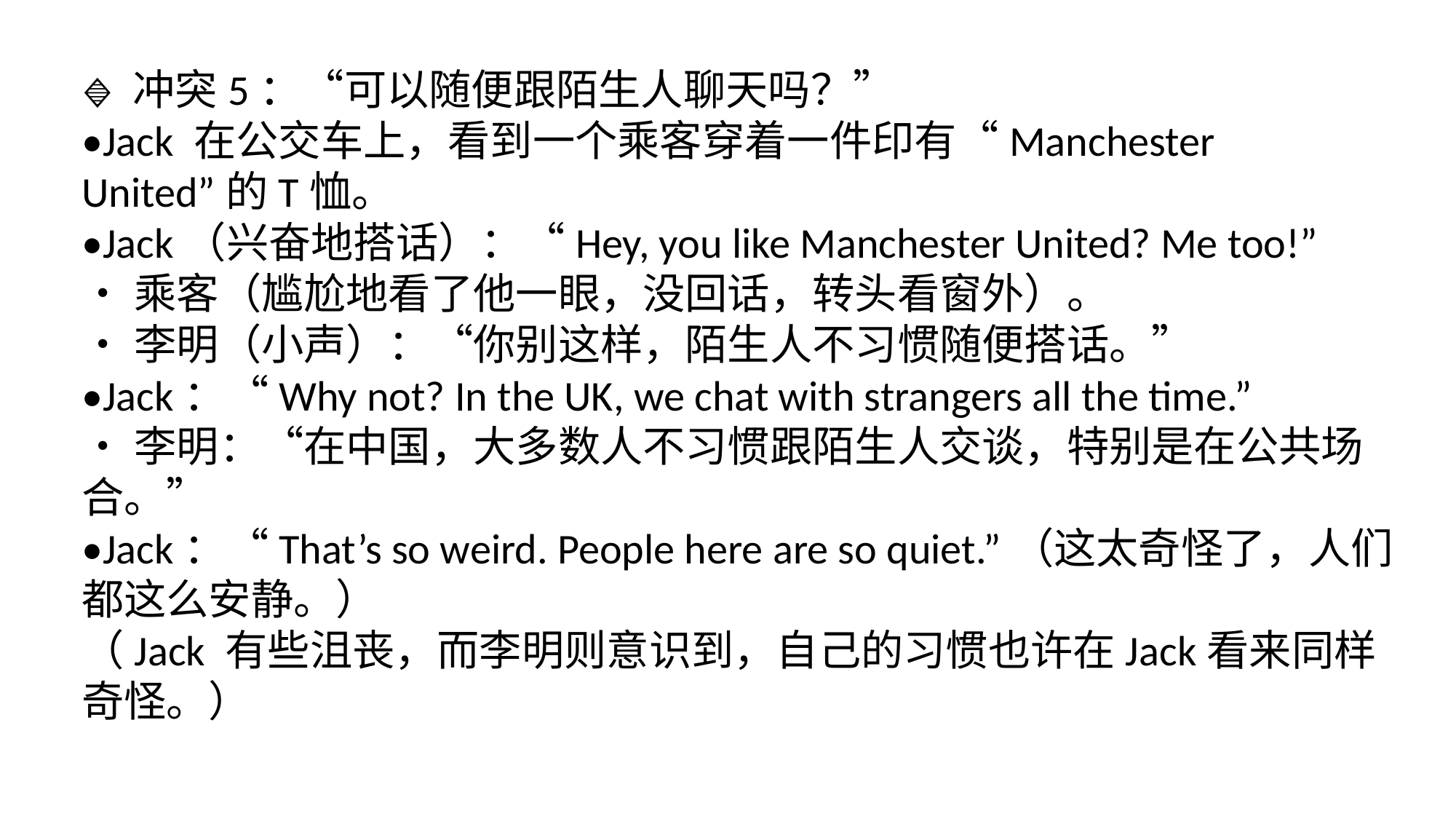

🔹 冲突5：“可以随便跟陌生人聊天吗？”
•Jack 在公交车上，看到一个乘客穿着一件印有“Manchester United”的T恤。
•Jack（兴奋地搭话）：“Hey, you like Manchester United? Me too!”
•乘客（尴尬地看了他一眼，没回话，转头看窗外）。
•李明（小声）：“你别这样，陌生人不习惯随便搭话。”
•Jack：“Why not? In the UK, we chat with strangers all the time.”
•李明：“在中国，大多数人不习惯跟陌生人交谈，特别是在公共场合。”
•Jack：“That’s so weird. People here are so quiet.”（这太奇怪了，人们都这么安静。）
（Jack 有些沮丧，而李明则意识到，自己的习惯也许在Jack看来同样奇怪。）